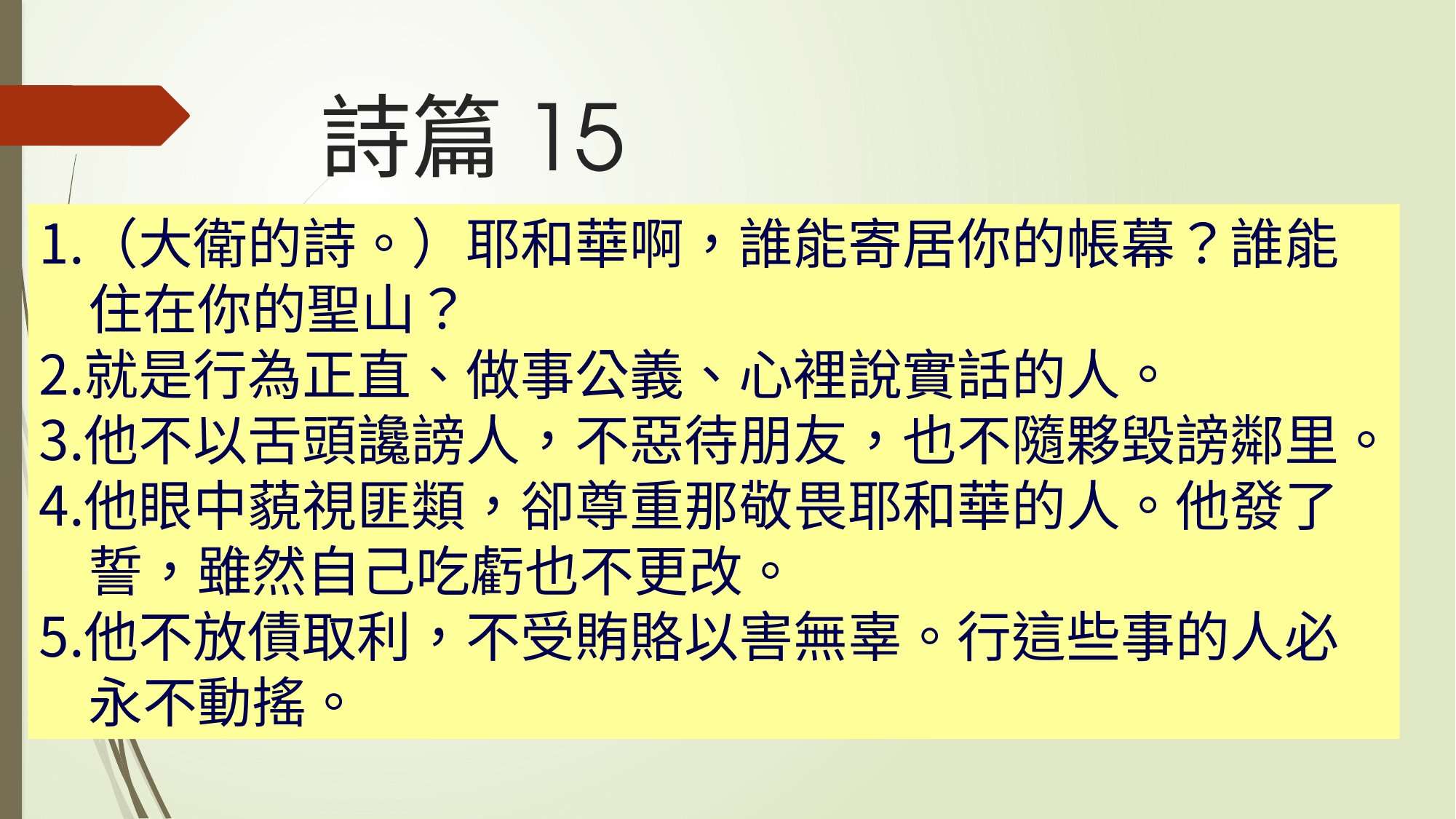

# 詩篇15
（大衛的詩。）耶和華啊，誰能寄居你的帳幕？誰能
   住在你的聖山？
就是行為正直、做事公義、心裡說實話的人。
他不以舌頭讒謗人，不惡待朋友，也不隨夥毀謗鄰里。
他眼中藐視匪類，卻尊重那敬畏耶和華的人。他發了
   誓，雖然自己吃虧也不更改。
他不放債取利，不受賄賂以害無辜。行這些事的人必
   永不動搖。